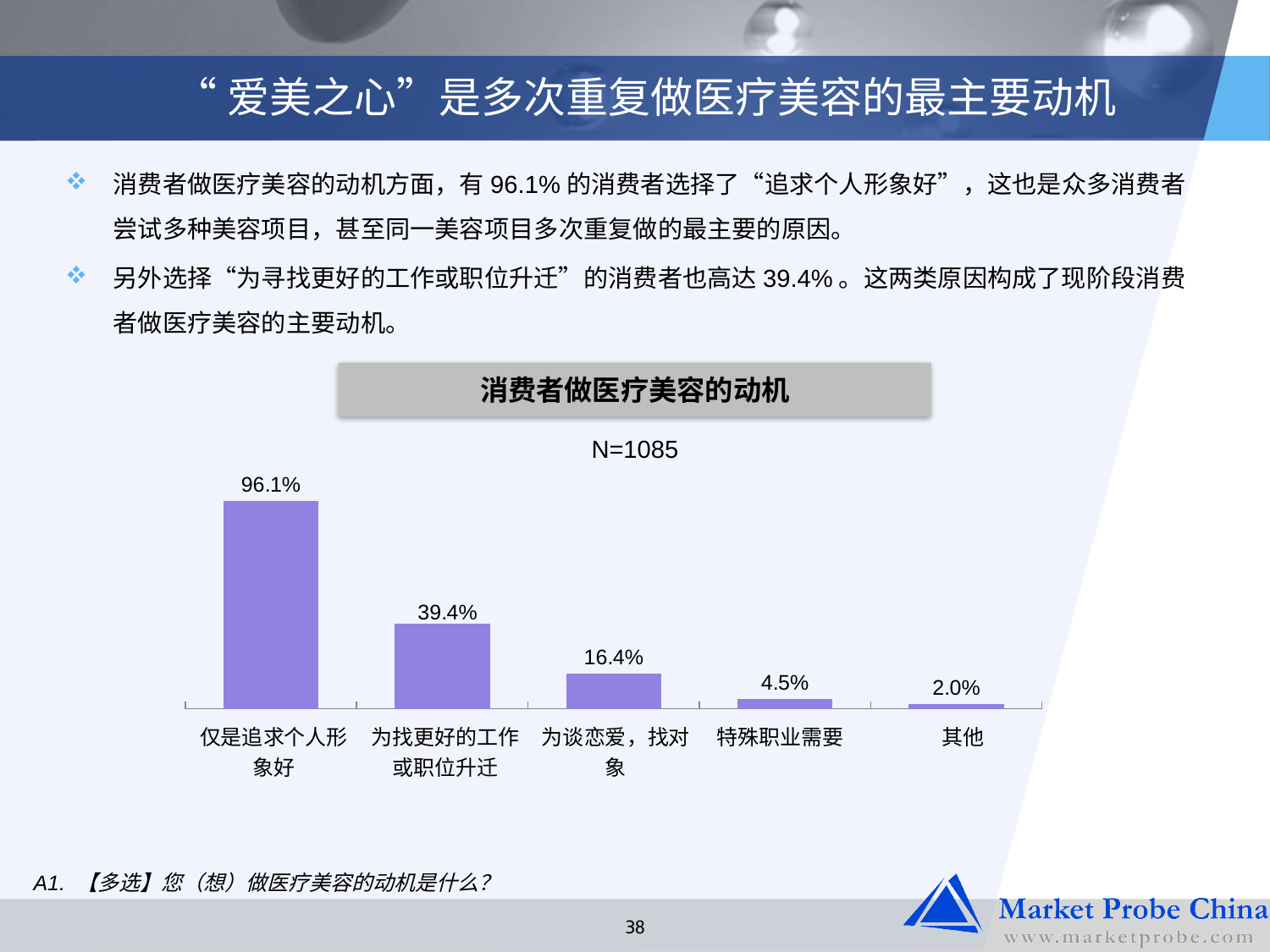

# “爱美之心”是多次重复做医疗美容的最主要动机
消费者做医疗美容的动机方面，有96.1%的消费者选择了“追求个人形象好”，这也是众多消费者尝试多种美容项目，甚至同一美容项目多次重复做的最主要的原因。
另外选择“为寻找更好的工作或职位升迁”的消费者也高达39.4%。这两类原因构成了现阶段消费者做医疗美容的主要动机。
消费者做医疗美容的动机

### Chart

| Category | 总计 |
|---|---|
| 仅是追求个人形象好 | 0.9612903225806454 |
| 为找更好的工作或职位升迁 | 0.39354838709677437 |
| 为谈恋爱，找对象 | 0.16405529953917056 |
| 特殊职业需要 | 0.04516129032258067 |
|  其他 | 0.020276497695852536 |
N=1085
| 仅是追求个人形象好 | 为找更好的工作或职位升迁 | 为谈恋爱，找对象 | 特殊职业需要 | 其他 |
| --- | --- | --- | --- | --- |
A1. 【多选】您（想）做医疗美容的动机是什么？
38